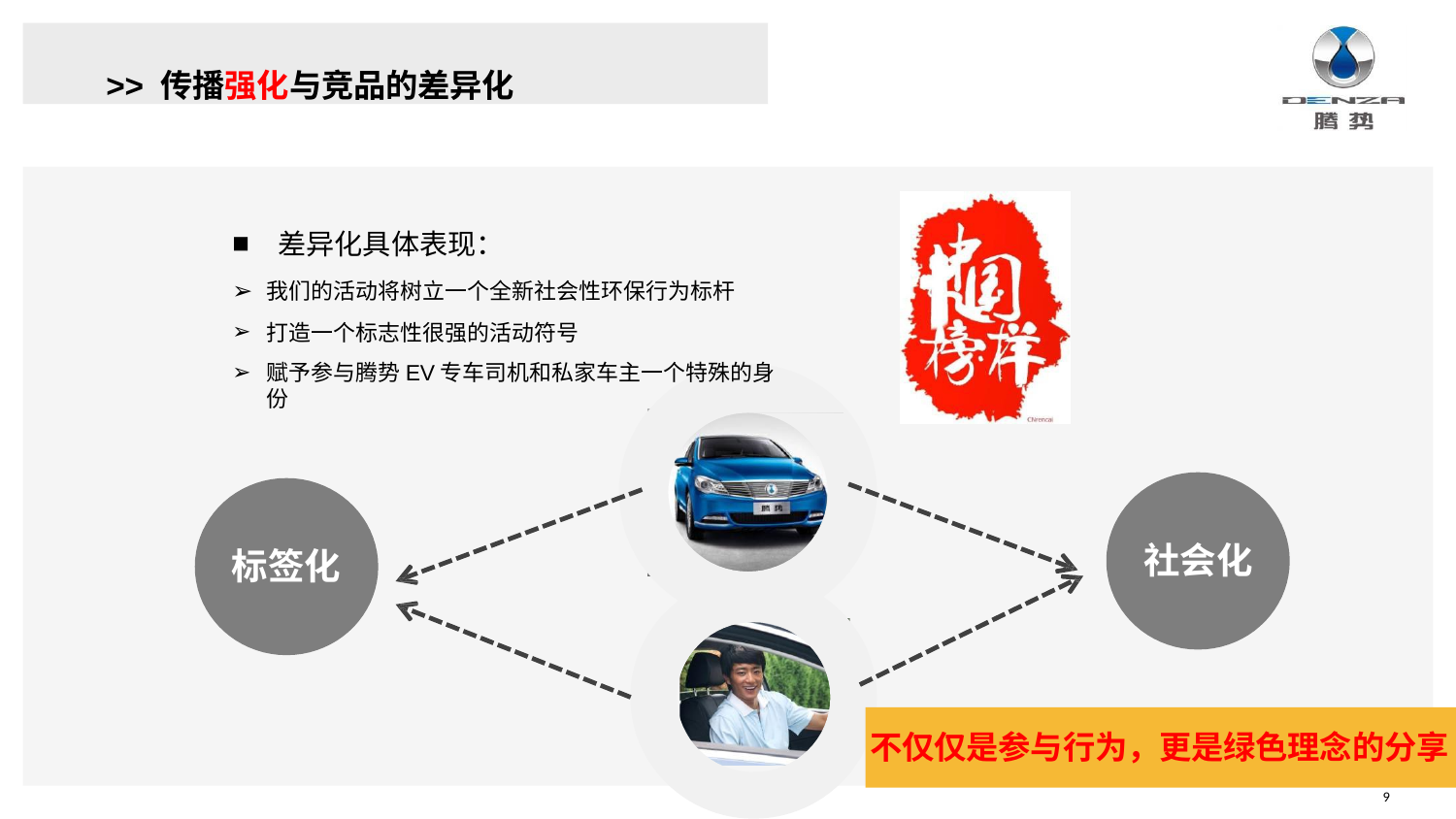

>> 传播强化与竞品的差异化

差异化具体表现：
我们的活动将树立一个全新社会性环保行为标杆
打造一个标志性很强的活动符号
赋予参与腾势EV专车司机和私家车主一个特殊的身份

社会化
标签化

不仅仅是参与行为，更是绿色理念的分享
9